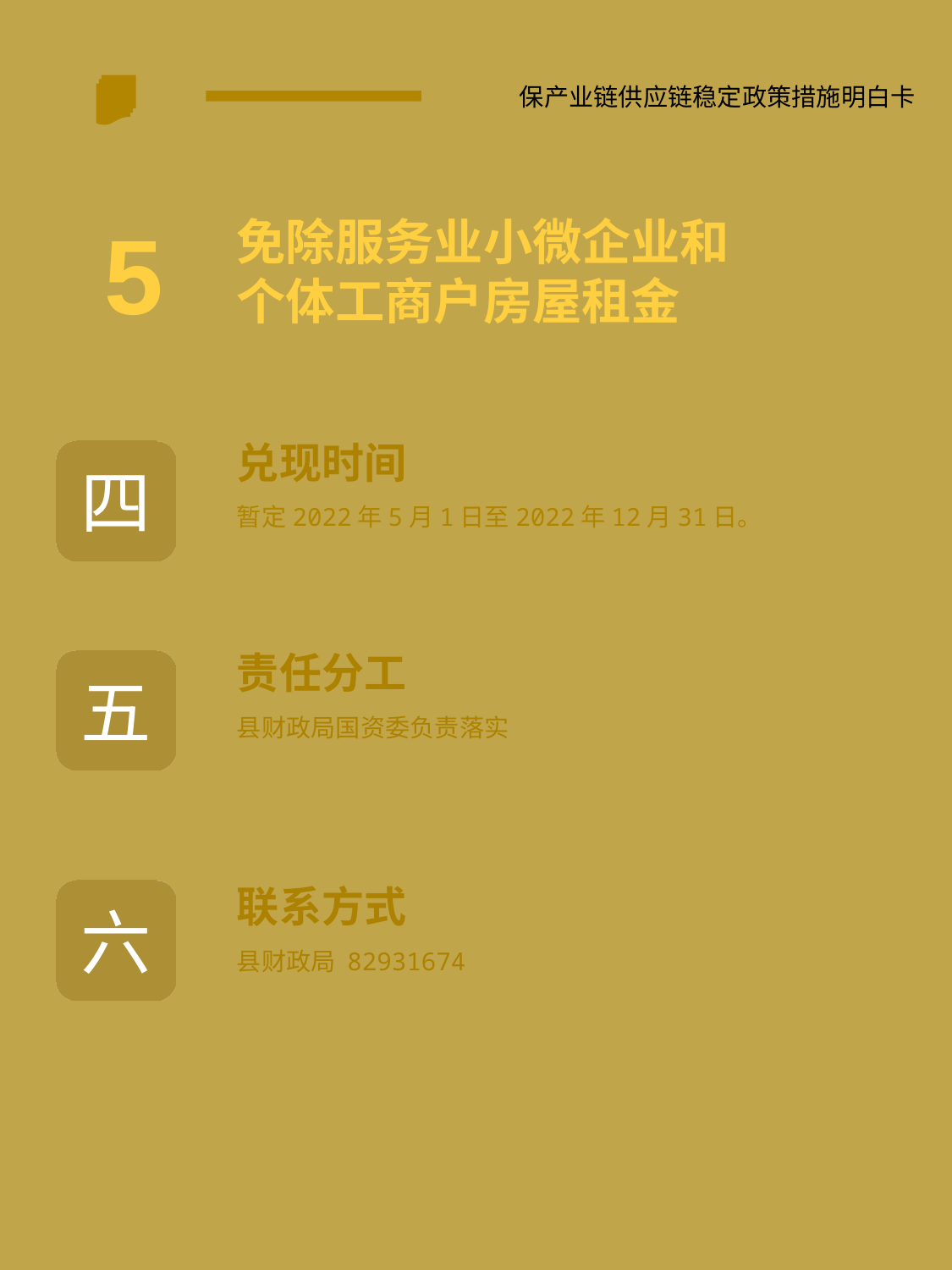

保产业链供应链稳定政策措施明白卡

5
免除服务业小微企业和
个体工商户房屋租金
兑现时间
暂定2022年5月1日至2022年12月31日。
四
责任分工
县财政局国资委负责落实
五
联系方式
县财政局 82931674
六